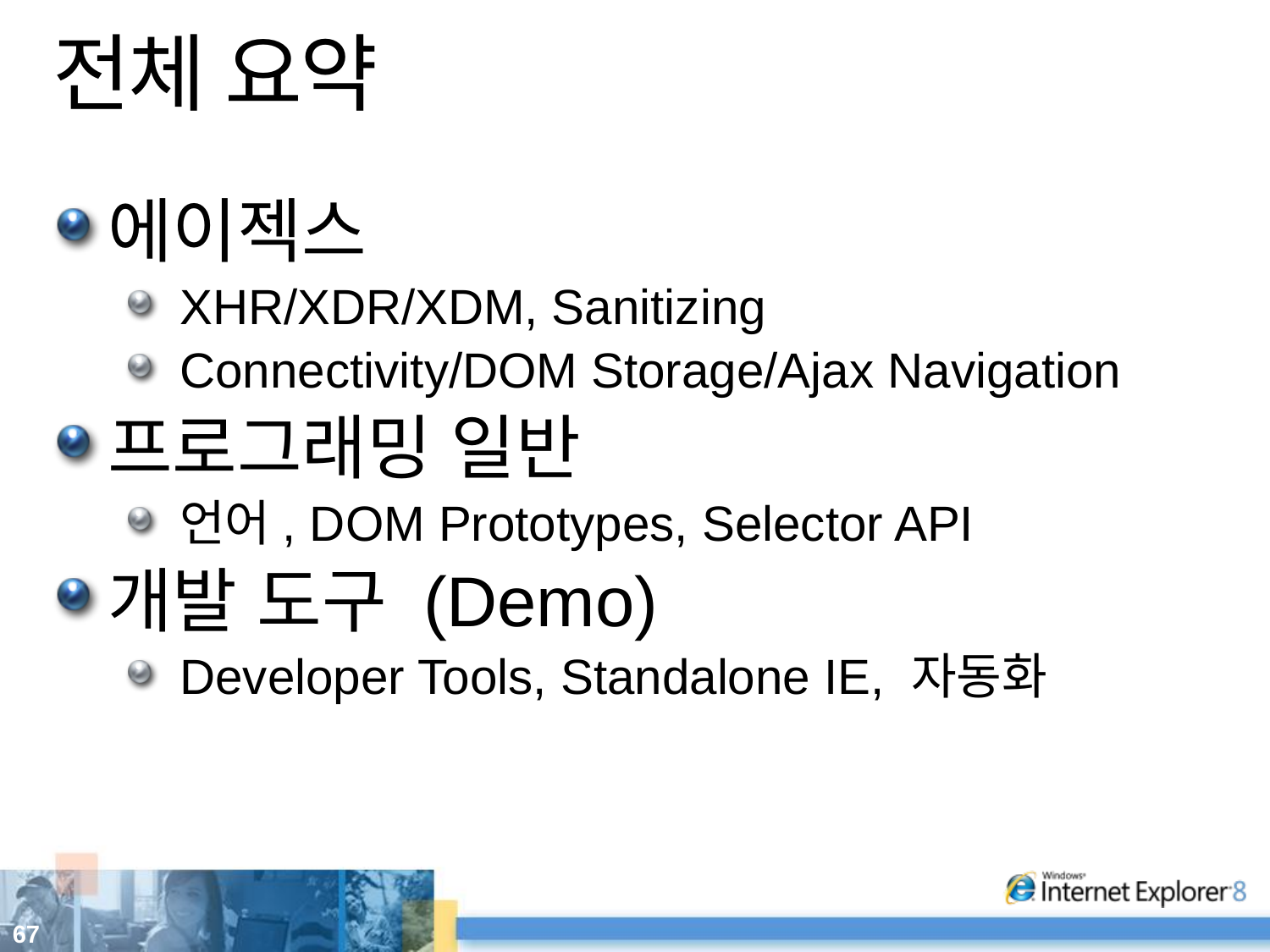

# 전체 요약
에이젝스
XHR/XDR/XDM, Sanitizing
Connectivity/DOM Storage/Ajax Navigation
프로그래밍 일반
언어, DOM Prototypes, Selector API
개발 도구 (Demo)
Developer Tools, Standalone IE, 자동화